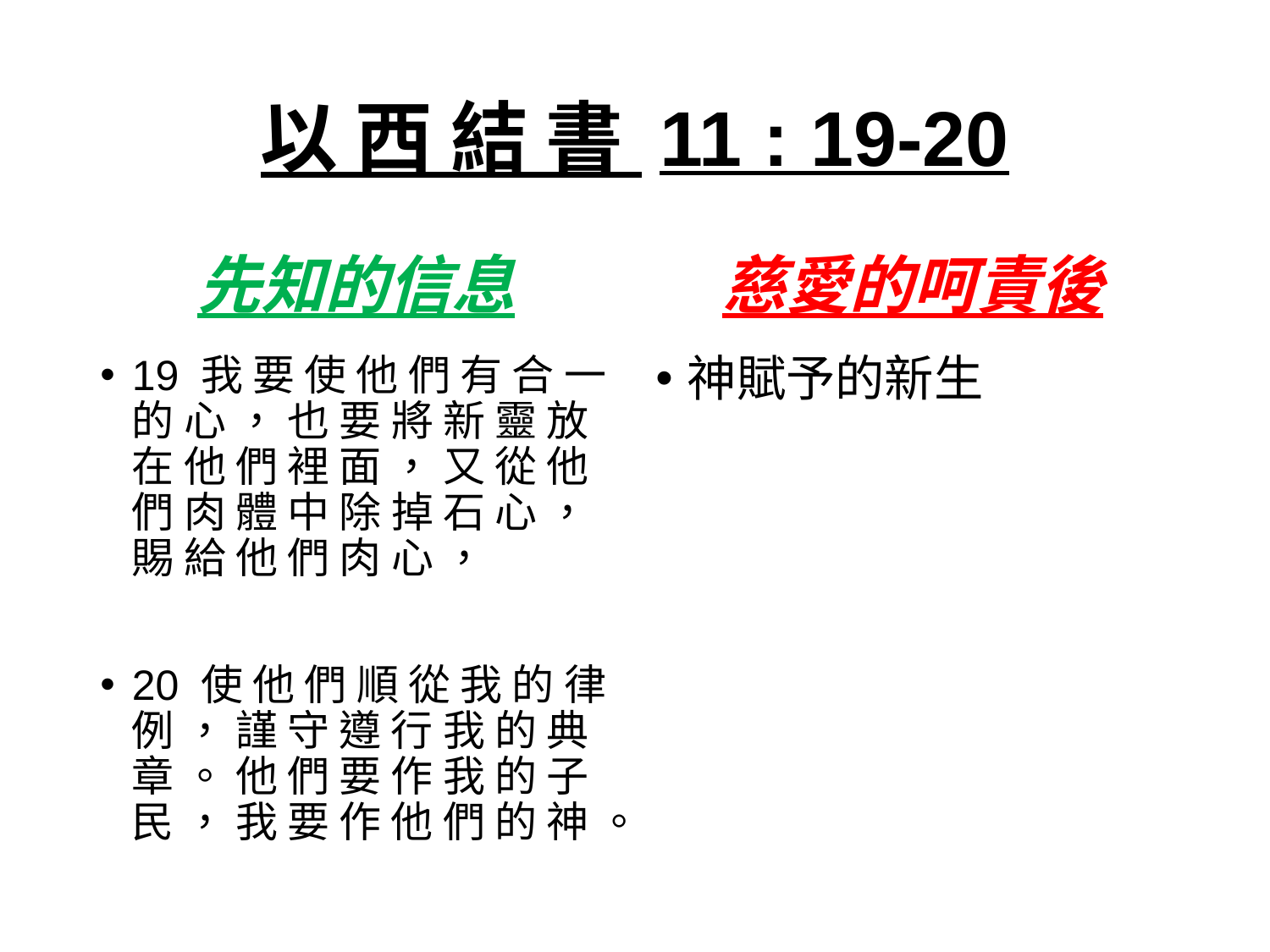

# 以 西 結 書 11 : 19-20
先知的信息
慈愛的呵責後
19 我 要 使 他 們 有 合 一 的 心 ， 也 要 將 新 靈 放 在 他 們 裡 面 ， 又 從 他 們 肉 體 中 除 掉 石 心 ， 賜 給 他 們 肉 心 ，

20 使 他 們 順 從 我 的 律 例 ， 謹 守 遵 行 我 的 典 章 。 他 們 要 作 我 的 子 民 ， 我 要 作 他 們 的 神 。
神賦予的新生